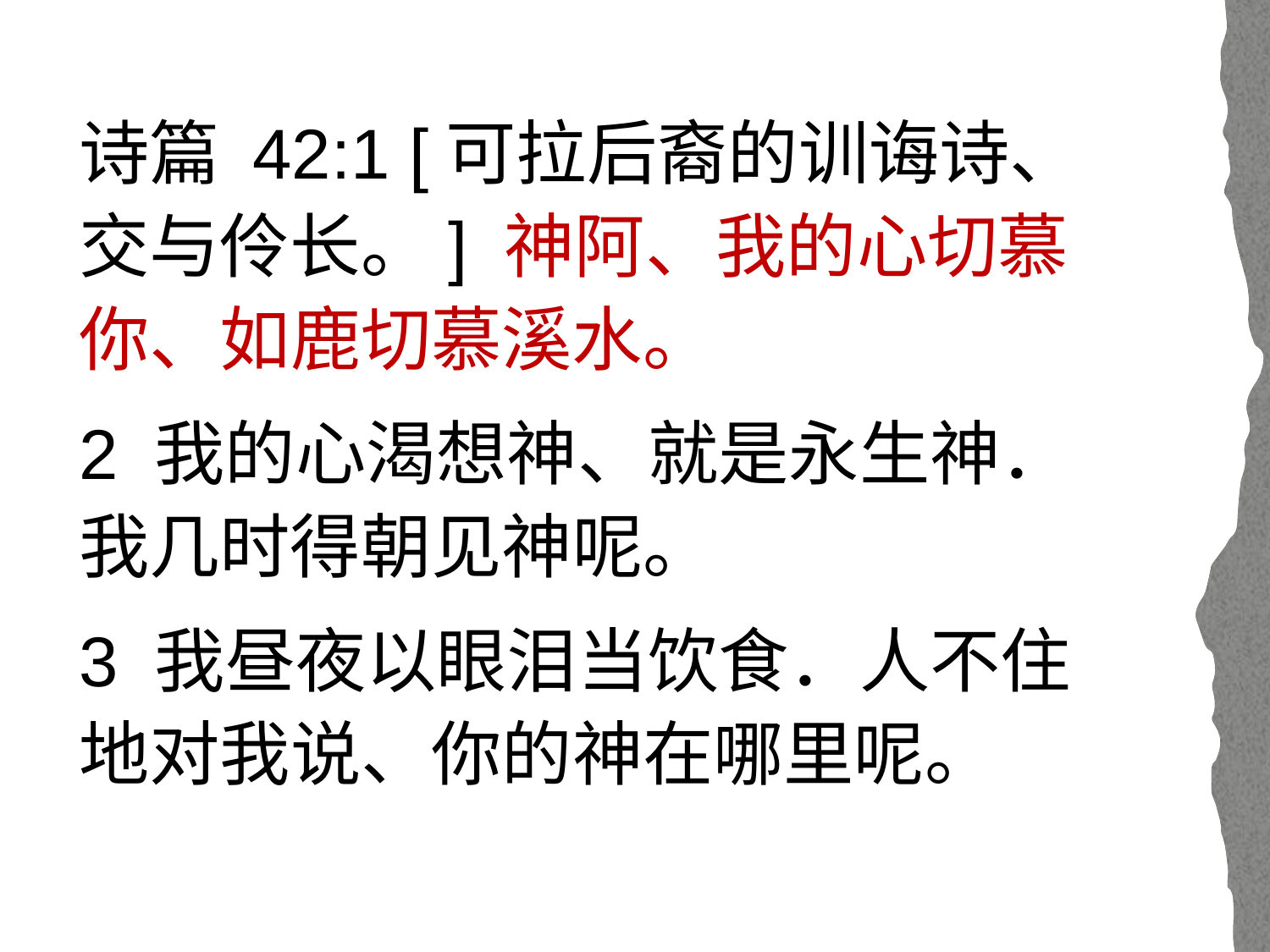

诗篇 42:1 [可拉后裔的训诲诗、交与伶长。] 神阿、我的心切慕你、如鹿切慕溪水。
2 我的心渴想神、就是永生神．我几时得朝见神呢。
3 我昼夜以眼泪当饮食．人不住地对我说、你的神在哪里呢。